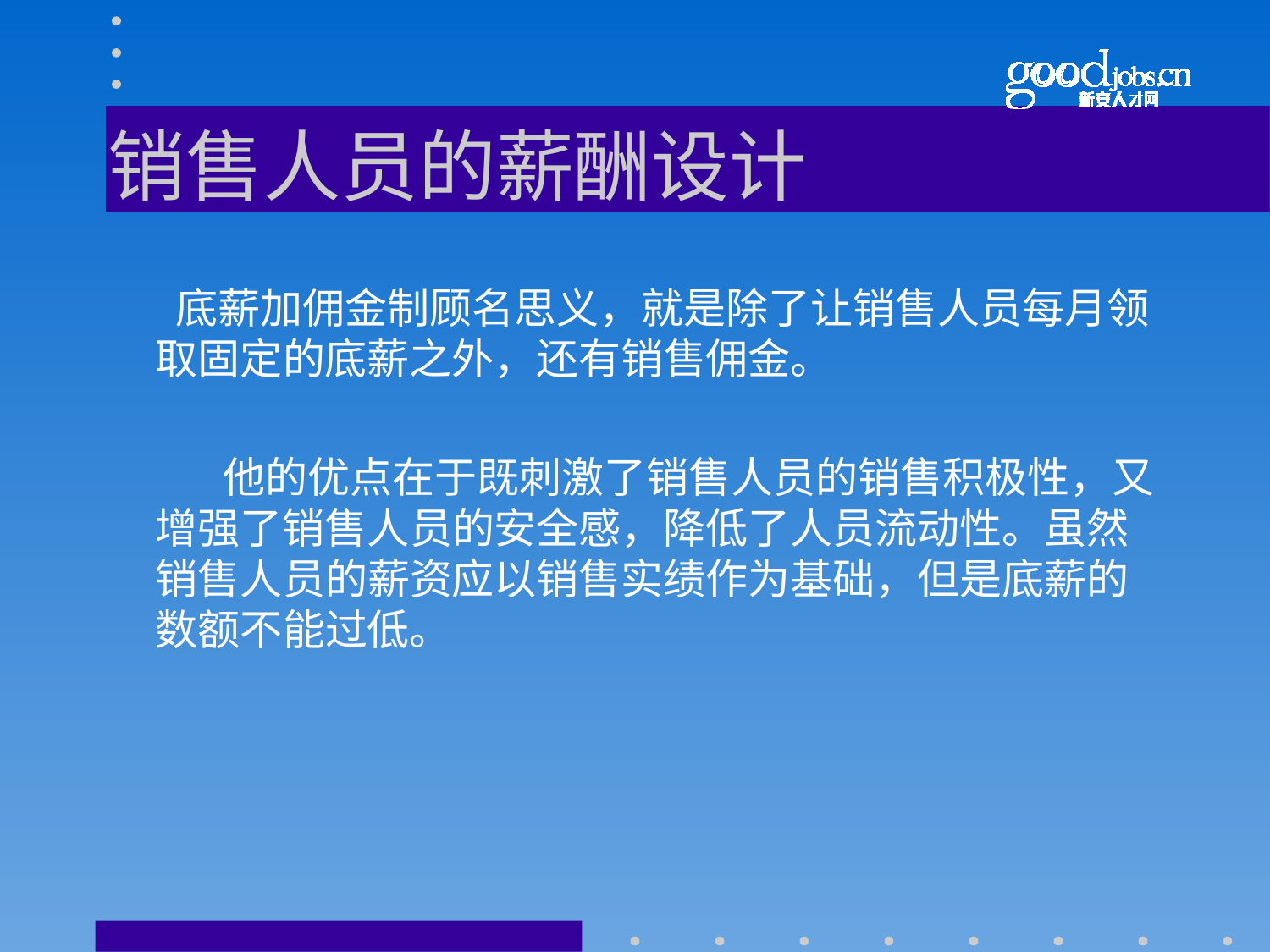

# 销售人员的薪酬设计
      底薪加佣金制顾名思义，就是除了让销售人员每月领取固定的底薪之外，还有销售佣金。

           他的优点在于既刺激了销售人员的销售积极性，又增强了销售人员的安全感，降低了人员流动性。虽然销售人员的薪资应以销售实绩作为基础，但是底薪的数额不能过低。